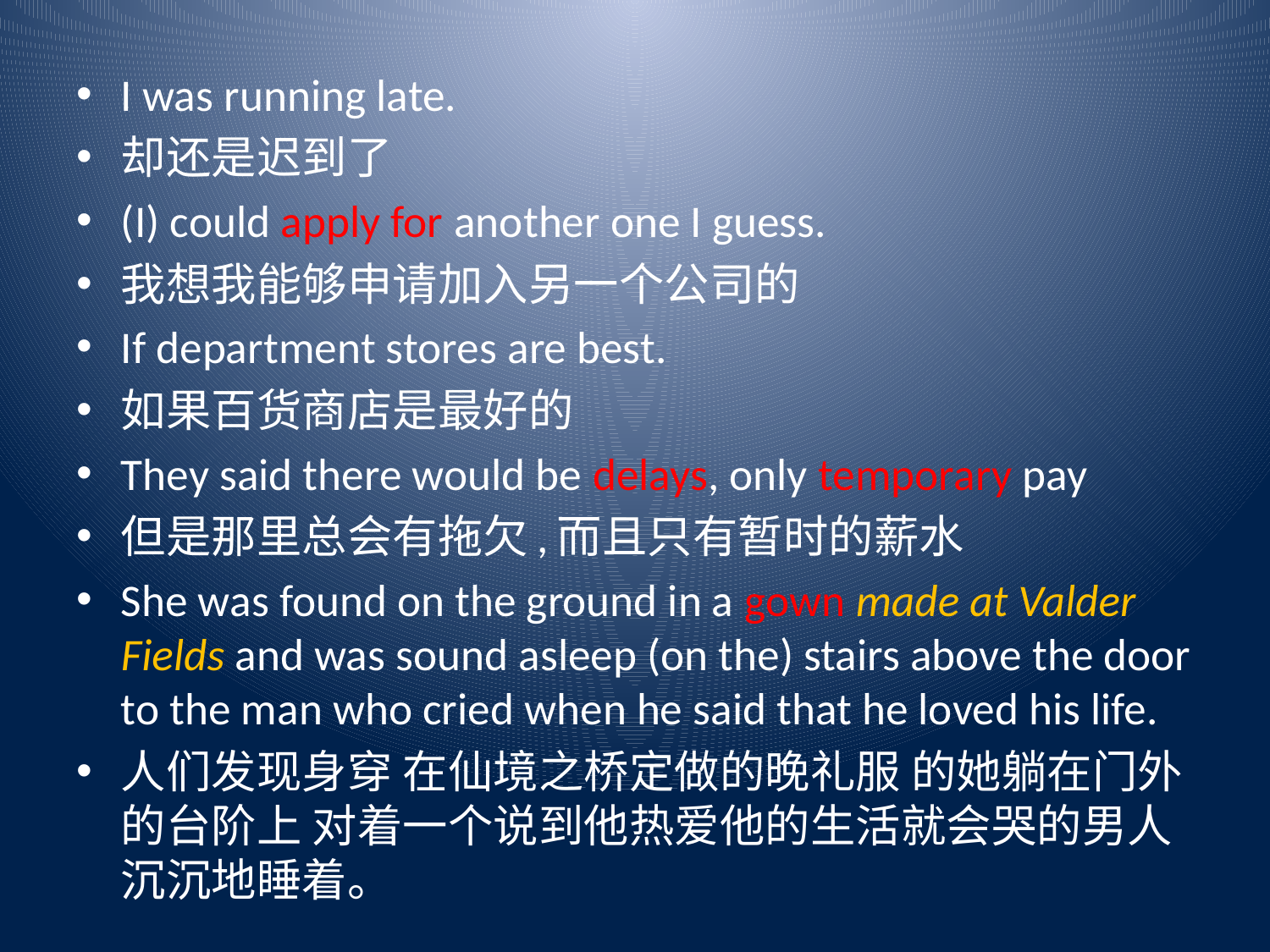

I was running late.
却还是迟到了
(I) could apply for another one I guess.
我想我能够申请加入另一个公司的
If department stores are best.
如果百货商店是最好的
They said there would be delays, only temporary pay
但是那里总会有拖欠,而且只有暂时的薪水
She was found on the ground in a gown made at Valder Fields and was sound asleep (on the) stairs above the door to the man who cried when he said that he loved his life.
人们发现身穿 在仙境之桥定做的晚礼服 的她躺在门外的台阶上 对着一个说到他热爱他的生活就会哭的男人 沉沉地睡着。